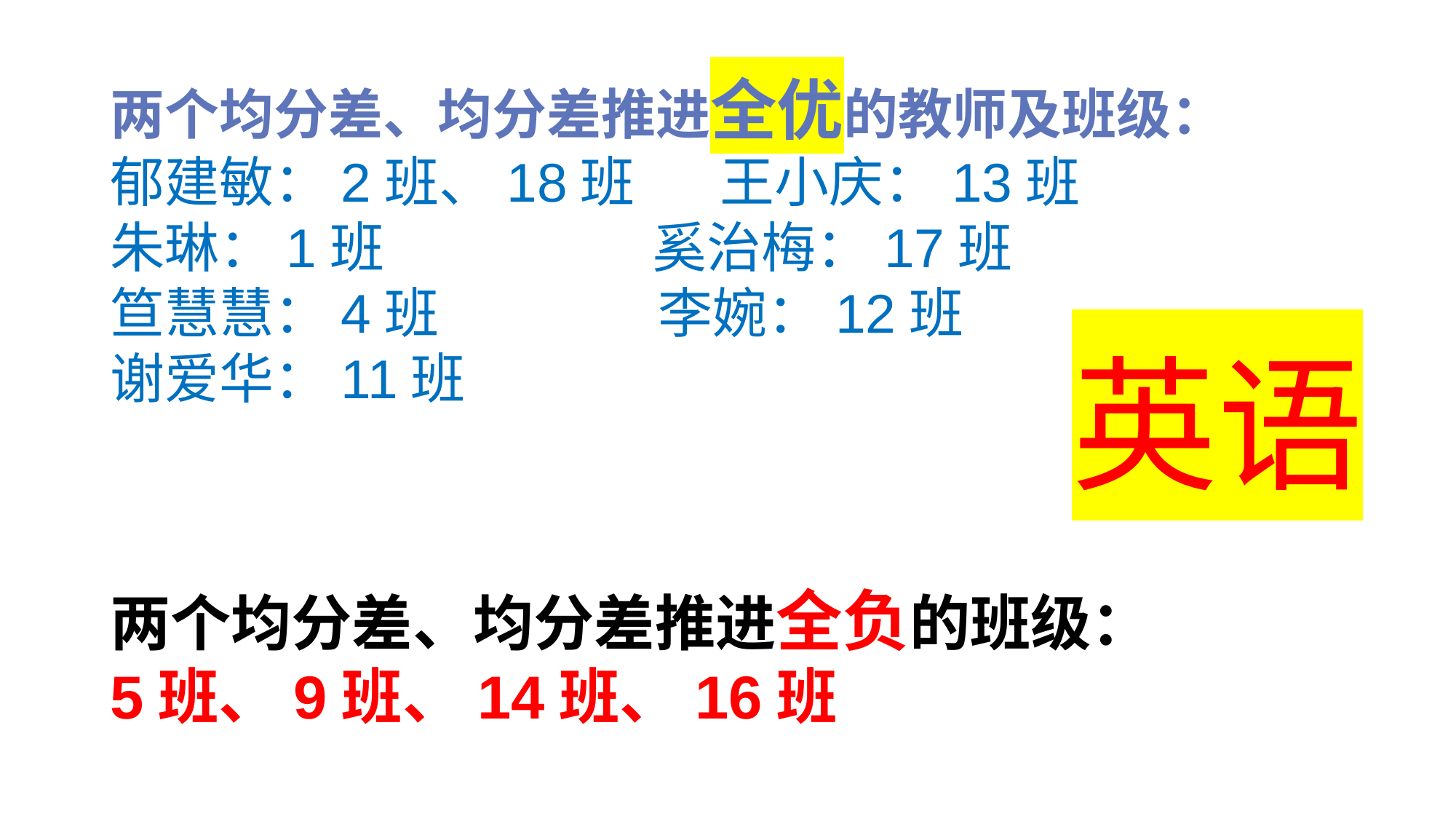

两个均分差、均分差推进全优的教师及班级：
郁建敏：2班、18班       王小庆：13班
朱琳：1班                      奚治梅：17班
笪慧慧：4班                  李婉：12班
谢爱华：11班

英语
两个均分差、均分差推进全负的班级：
5班、9班、14班、16班